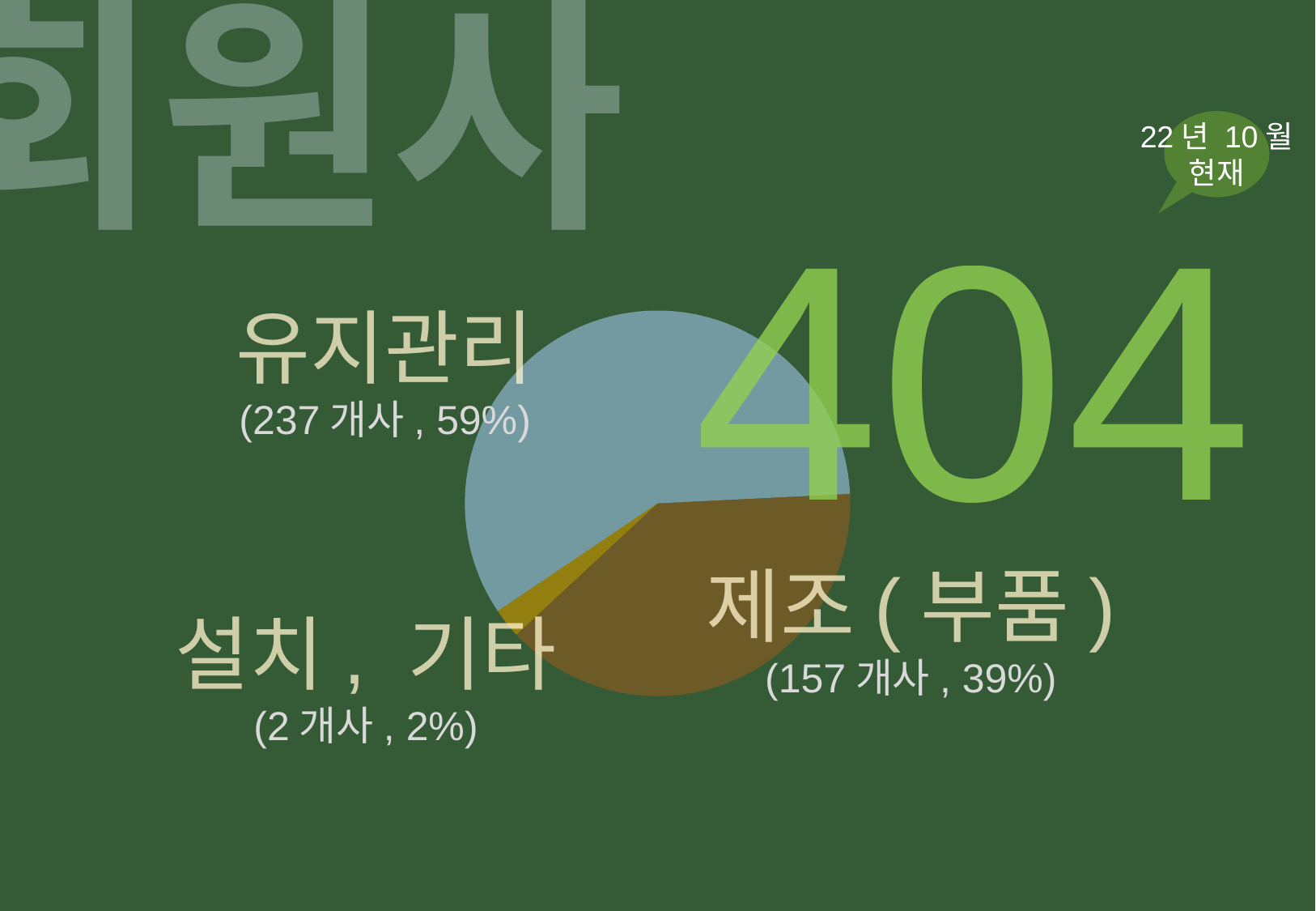

회원사
22년 10월
현재

### Chart

| Category | 판매 |
|---|---|
| 보수 | 237.0 |
| 제조 | 157.0 |
| 설치 | 10.0 |
404
유지관리
(237개사, 59%)
제조(부품)
(157개사, 39%)
설치, 기타
(2개사, 2%)